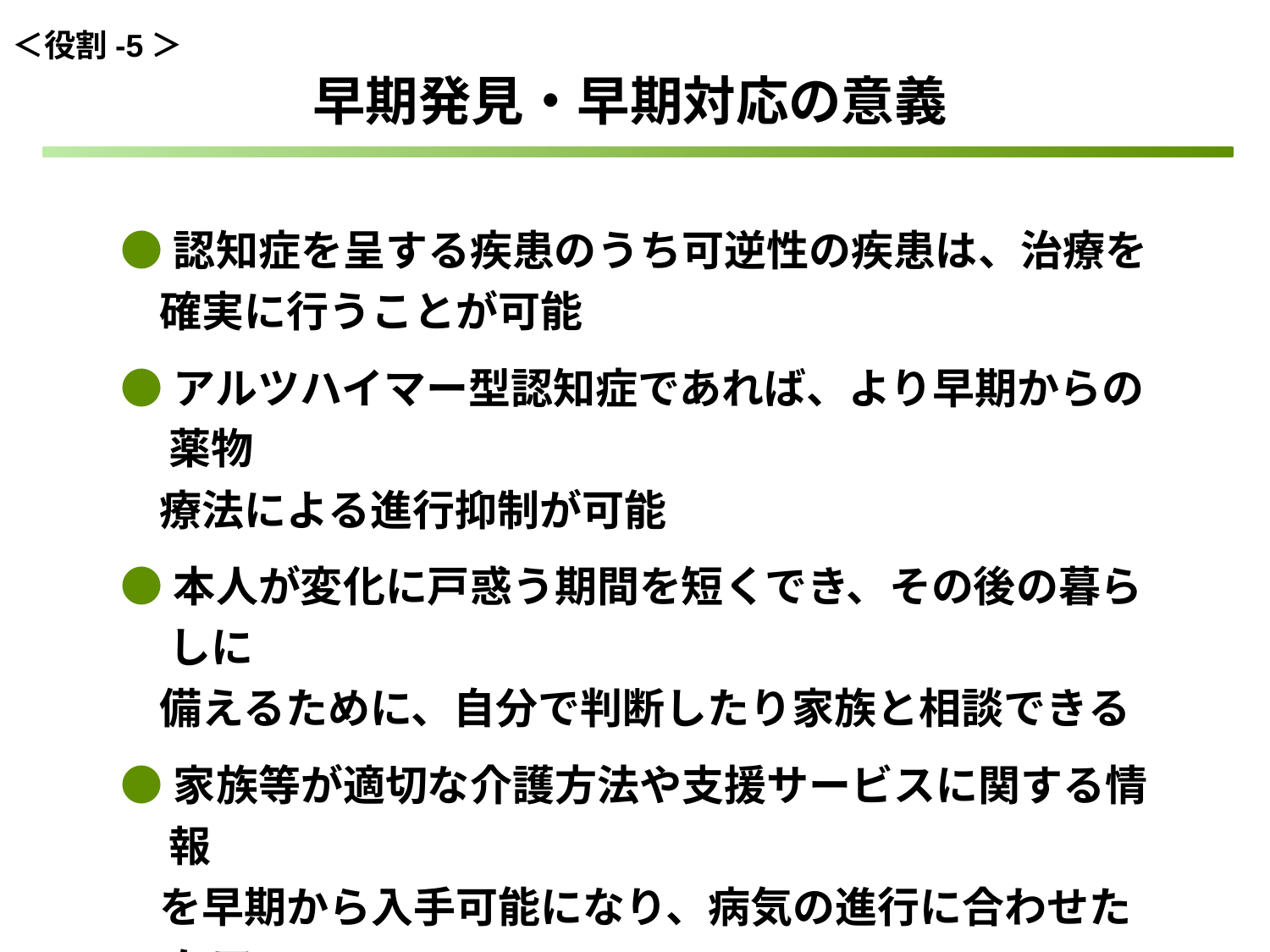

＜役割-5＞
早期発見・早期対応の意義

●認知症を呈する疾患のうち可逆性の疾患は、治療を
   確実に行うことが可能
●アルツハイマー型認知症であれば、より早期からの薬物
   療法による進行抑制が可能
●本人が変化に戸惑う期間を短くでき、その後の暮らしに
   備えるために、自分で判断したり家族と相談できる
●家族等が適切な介護方法や支援サービスに関する情報
   を早期から入手可能になり、病気の進行に合わせたケア
   や諸サービスの利用により　認知症の進行抑制や家族の
   介護負担の軽減ができる